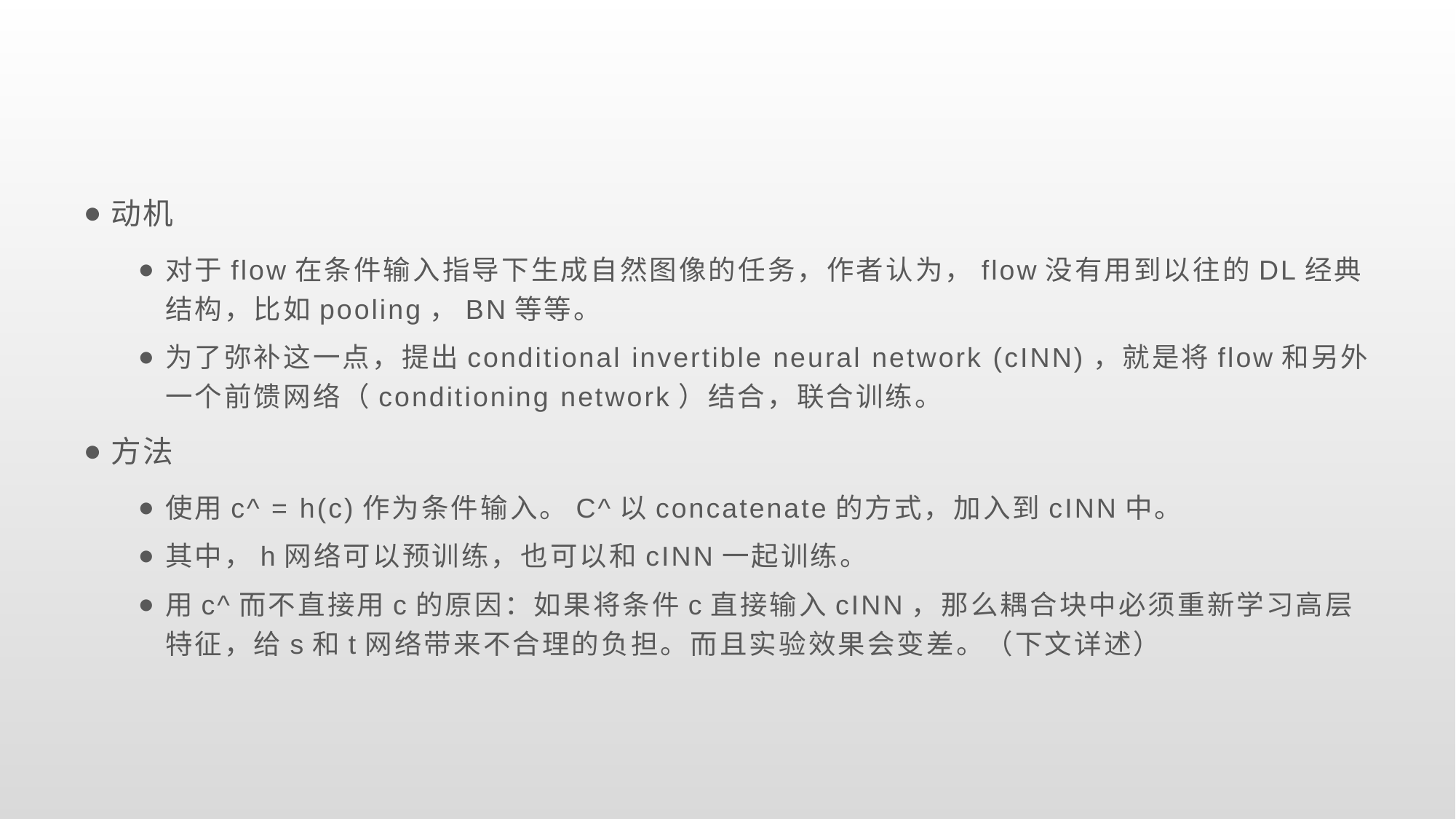

#
动机
对于flow在条件输入指导下生成自然图像的任务，作者认为，flow没有用到以往的DL经典结构，比如pooling，BN等等。
为了弥补这一点，提出conditional invertible neural network (cINN)，就是将flow和另外一个前馈网络（conditioning network）结合，联合训练。
方法
使用c^ = h(c)作为条件输入。C^以concatenate的方式，加入到cINN中。
其中，h网络可以预训练，也可以和cINN一起训练。
用c^而不直接用c的原因：如果将条件c直接输入cINN，那么耦合块中必须重新学习高层特征，给s和t网络带来不合理的负担。而且实验效果会变差。（下文详述）